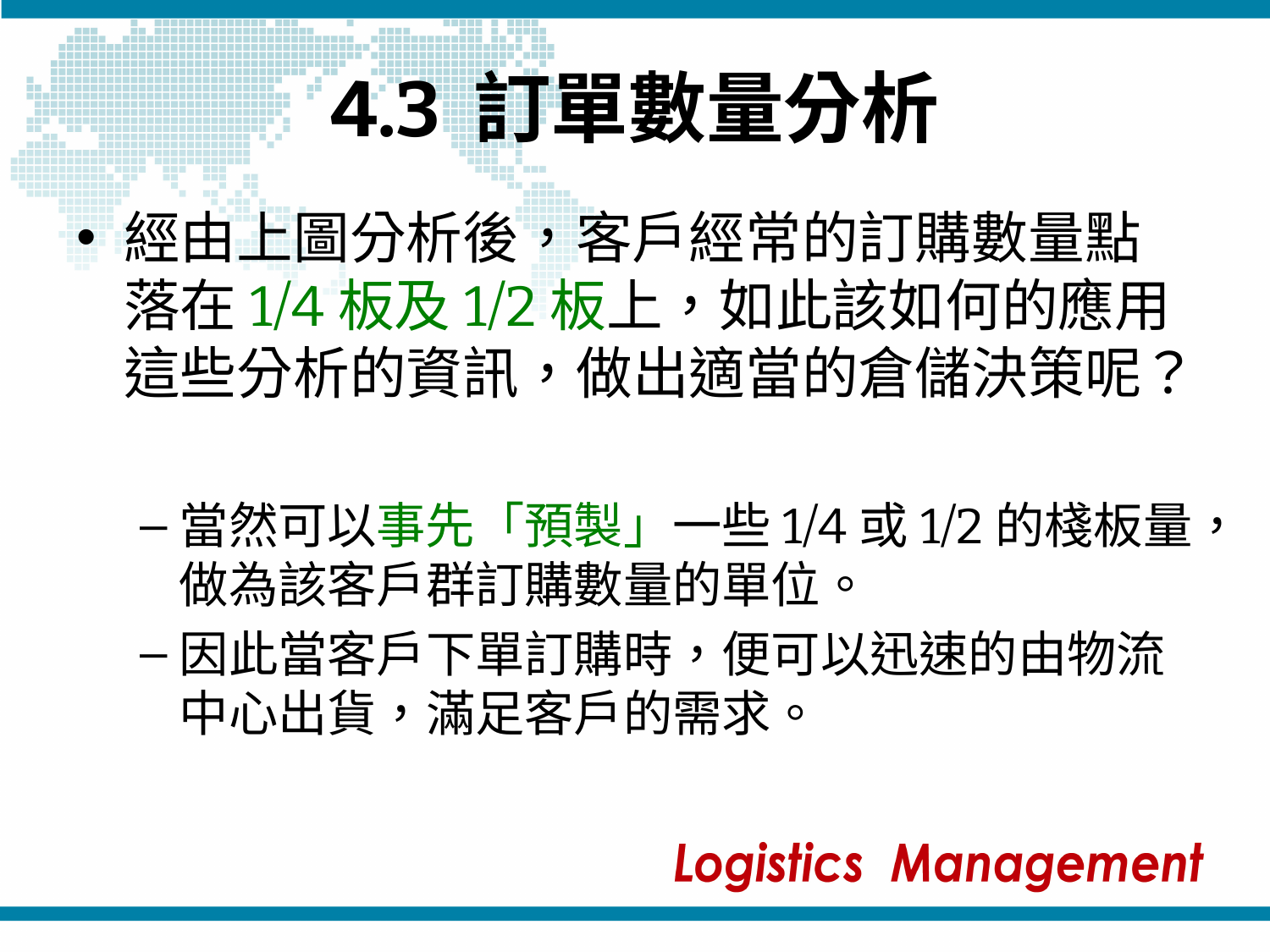

# 4.3 訂單數量分析
經由上圖分析後，客戶經常的訂購數量點落在1/4板及1/2板上，如此該如何的應用這些分析的資訊，做出適當的倉儲決策呢？

當然可以事先「預製」一些1/4或1/2的棧板量，做為該客戶群訂購數量的單位。
因此當客戶下單訂購時，便可以迅速的由物流中心出貨，滿足客戶的需求。